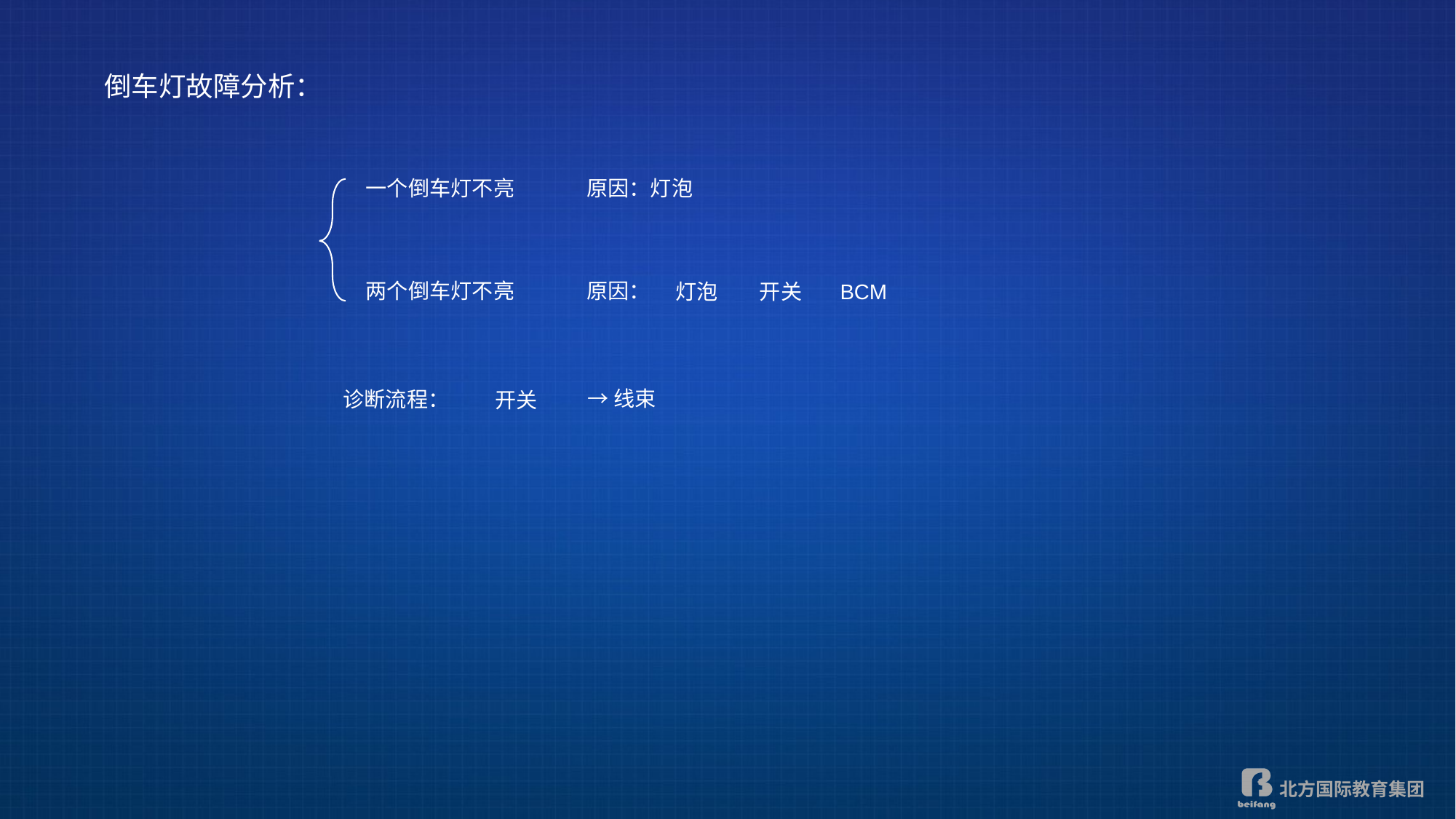

倒车灯故障分析：

一个倒车灯不亮
原因：灯泡

两个倒车灯不亮
原因：
灯泡
开关
BCM
→线束
诊断流程：
开关